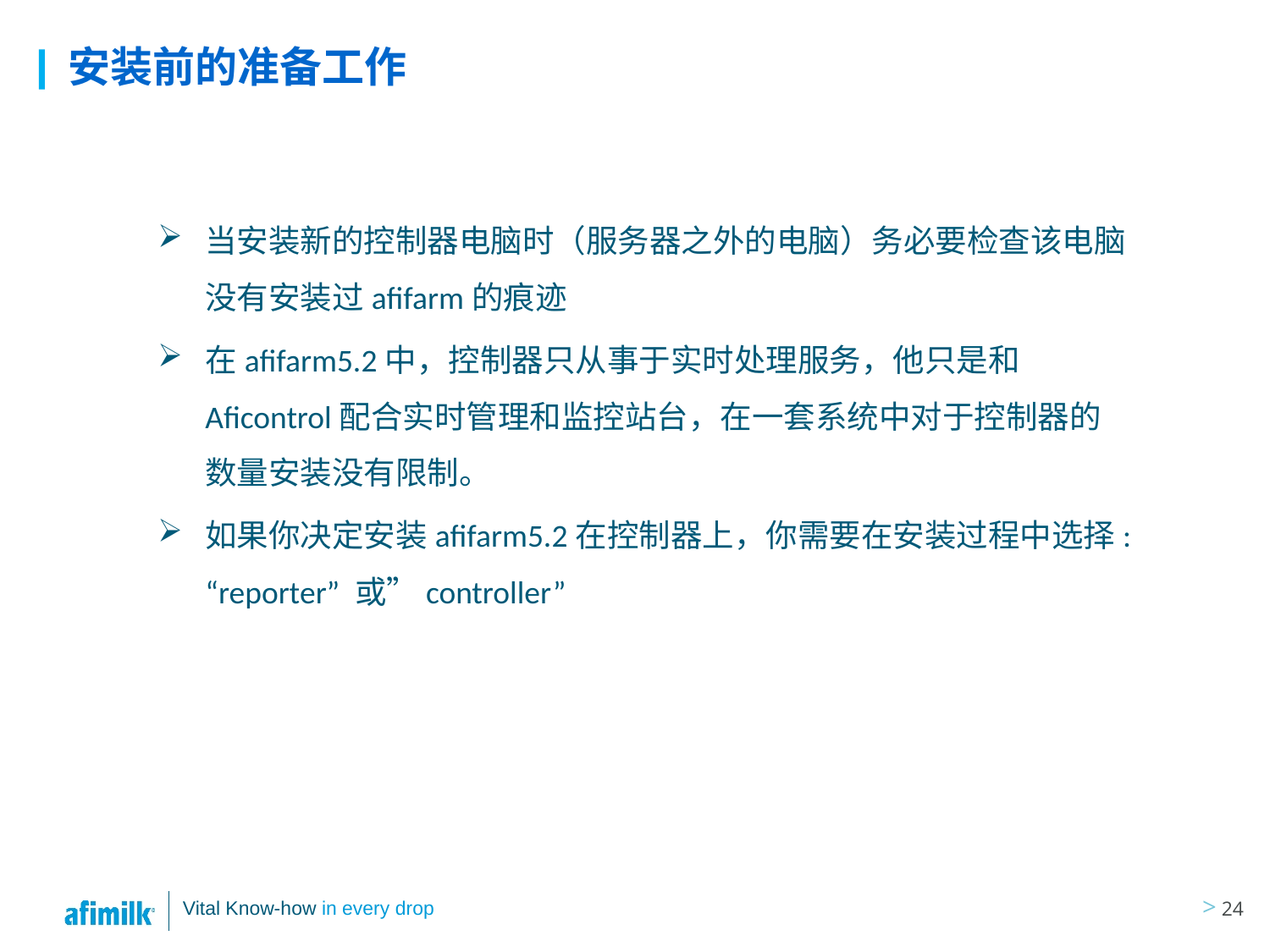

# 安装前的准备工作
当安装新的控制器电脑时（服务器之外的电脑）务必要检查该电脑没有安装过afifarm的痕迹
在afifarm5.2中，控制器只从事于实时处理服务，他只是和Aficontrol配合实时管理和监控站台，在一套系统中对于控制器的数量安装没有限制。
如果你决定安装afifarm5.2在控制器上，你需要在安装过程中选择:“reporter” 或”controller”